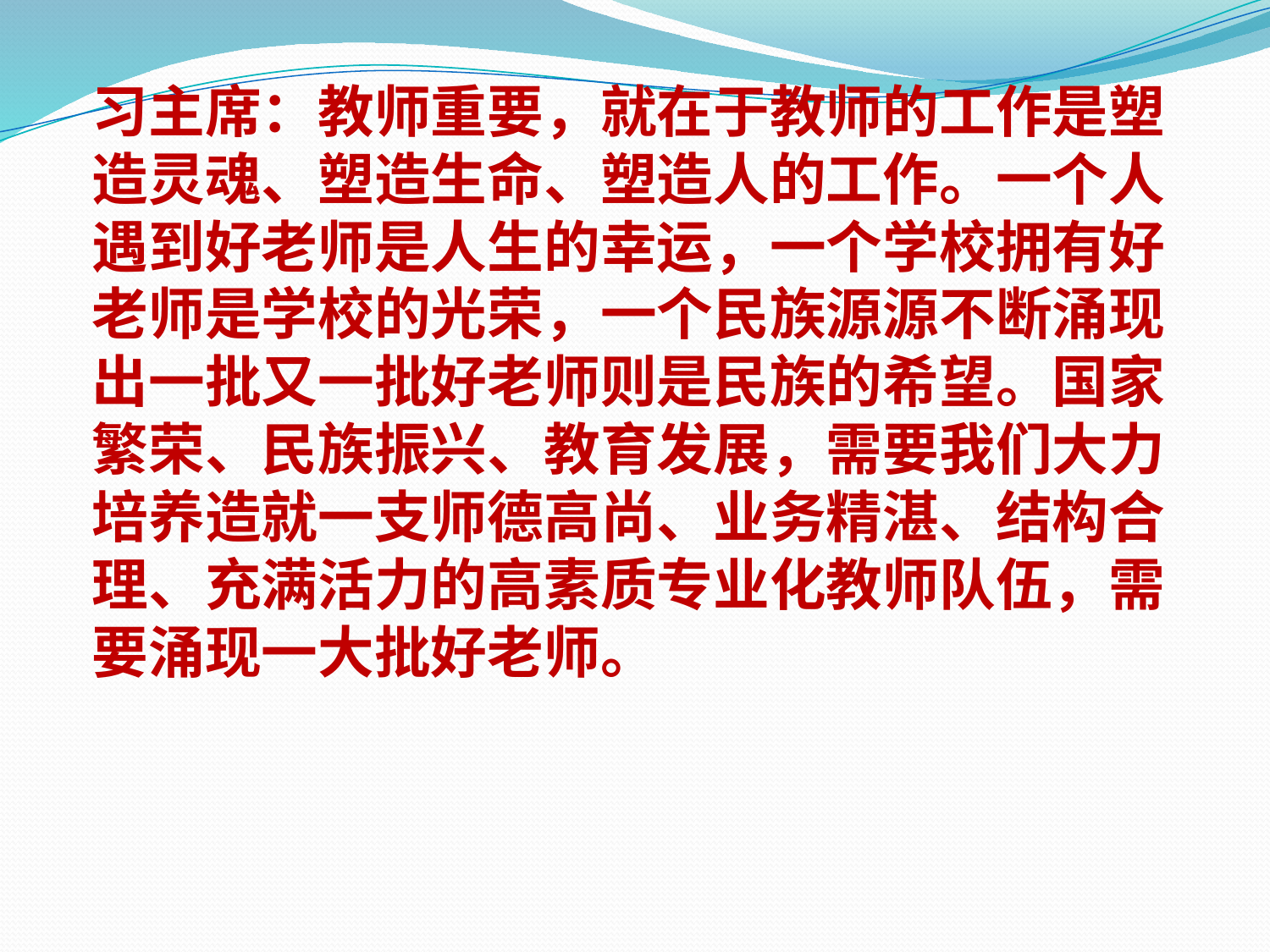

习主席：教师重要，就在于教师的工作是塑造灵魂、塑造生命、塑造人的工作。一个人遇到好老师是人生的幸运，一个学校拥有好老师是学校的光荣，一个民族源源不断涌现出一批又一批好老师则是民族的希望。国家繁荣、民族振兴、教育发展，需要我们大力培养造就一支师德高尚、业务精湛、结构合理、充满活力的高素质专业化教师队伍，需要涌现一大批好老师。